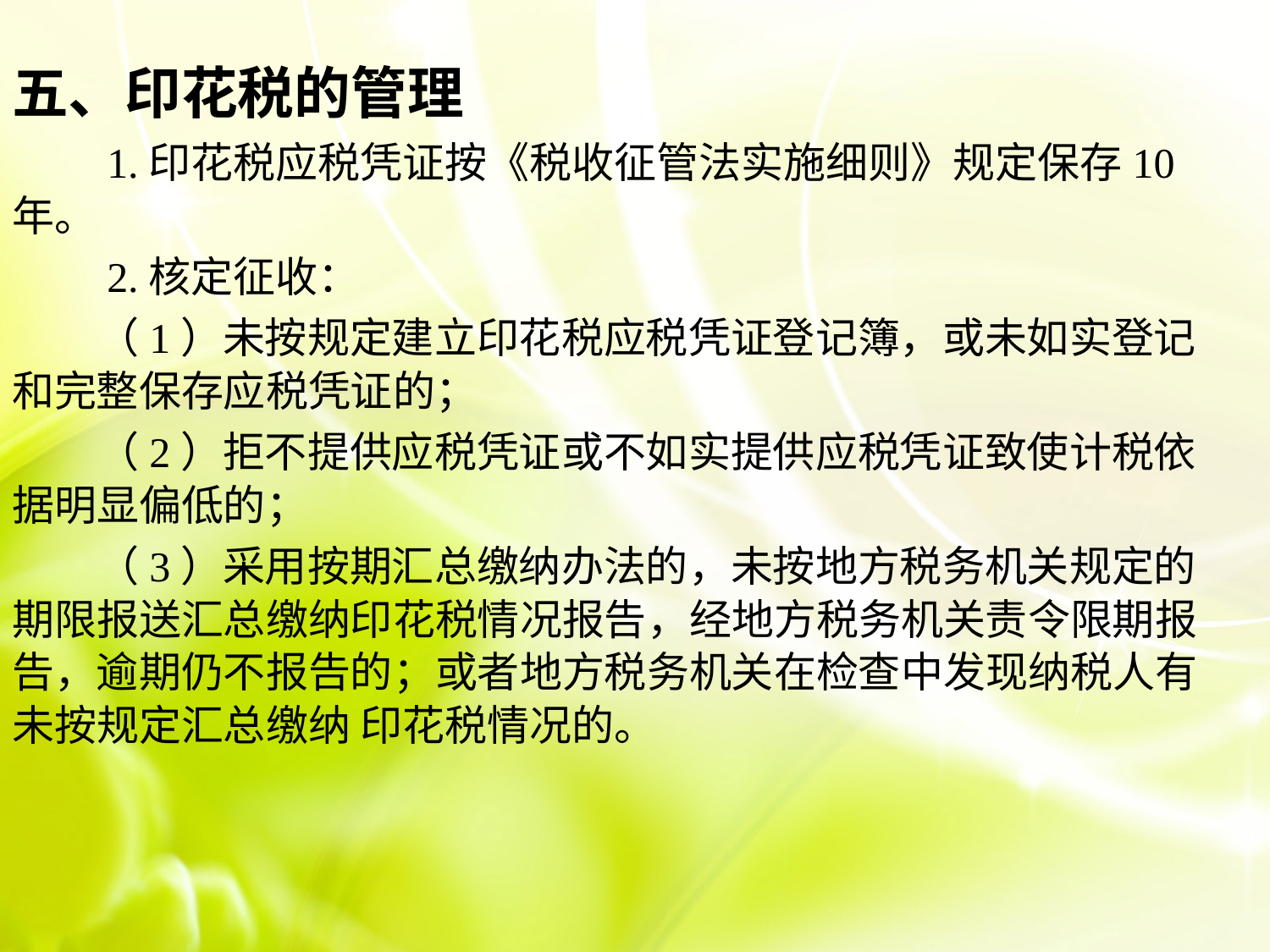

五、印花税的管理
　　1.印花税应税凭证按《税收征管法实施细则》规定保存10年。
　　2.核定征收：
　　（1）未按规定建立印花税应税凭证登记簿，或未如实登记和完整保存应税凭证的；
　　（2）拒不提供应税凭证或不如实提供应税凭证致使计税依据明显偏低的；
　　（3）采用按期汇总缴纳办法的，未按地方税务机关规定的期限报送汇总缴纳印花税情况报告，经地方税务机关责令限期报告，逾期仍不报告的；或者地方税务机关在检查中发现纳税人有未按规定汇总缴纳 印花税情况的。